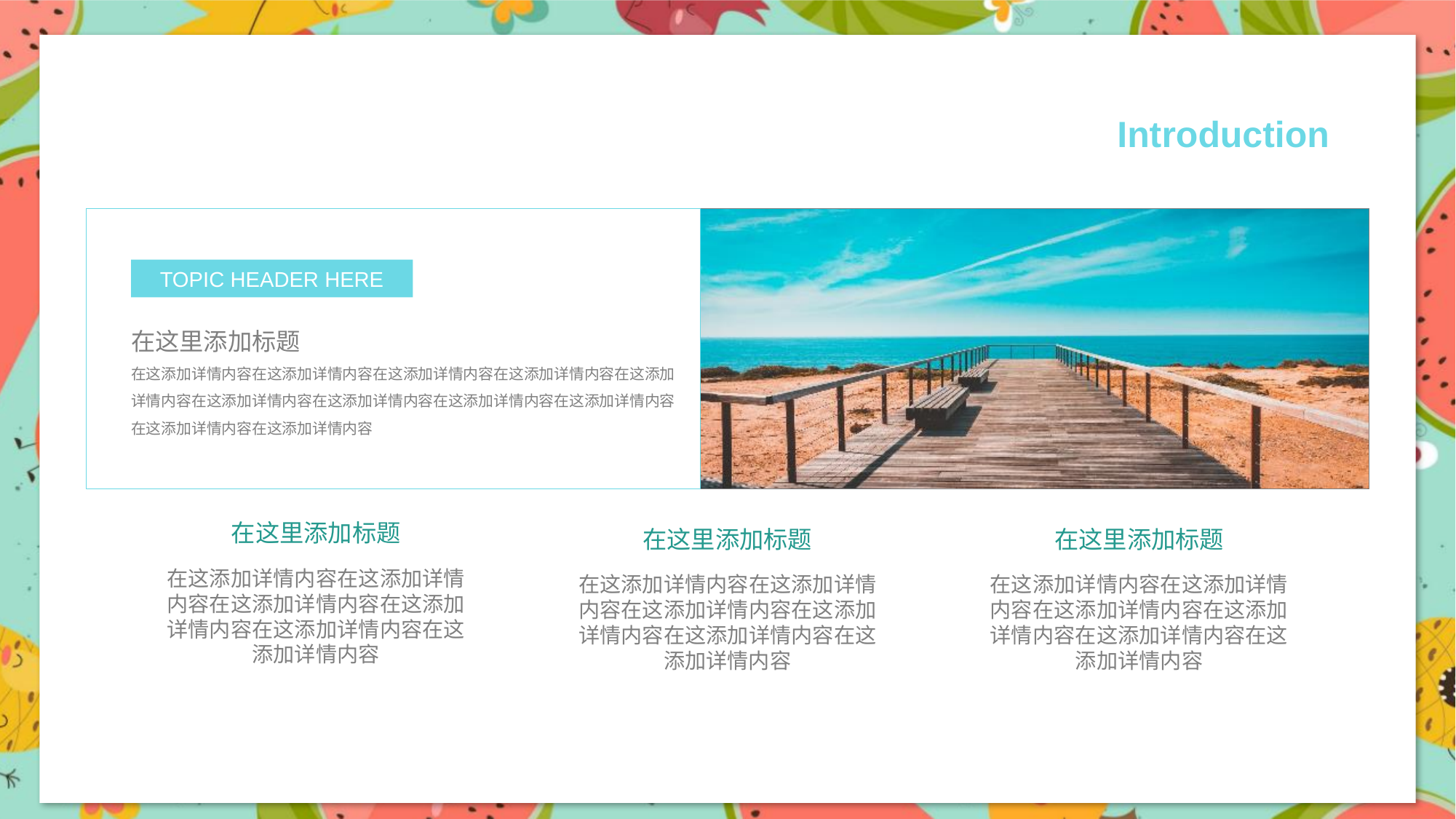

Introduction

TOPIC HEADER HERE
在这里添加标题
在这添加详情内容在这添加详情内容在这添加详情内容在这添加详情内容在这添加详情内容在这添加详情内容在这添加详情内容在这添加详情内容在这添加详情内容在这添加详情内容在这添加详情内容

在这里添加标题

在这添加详情内容在这添加详情内容在这添加详情内容在这添加详情内容在这添加详情内容在这添加详情内容
在这里添加标题

在这添加详情内容在这添加详情内容在这添加详情内容在这添加详情内容在这添加详情内容在这添加详情内容
在这里添加标题

在这添加详情内容在这添加详情内容在这添加详情内容在这添加详情内容在这添加详情内容在这添加详情内容